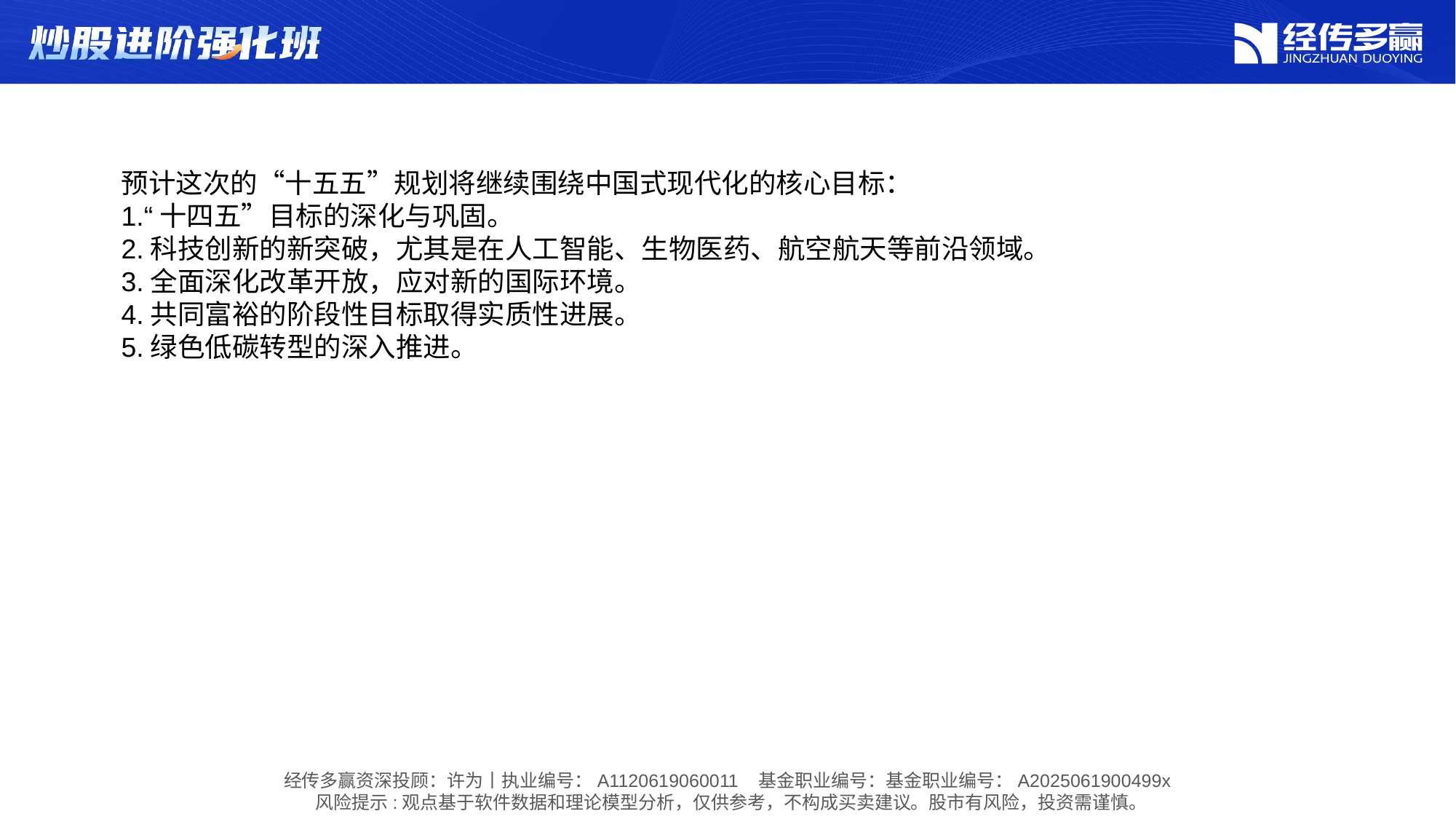

预计这次的“十五五”规划将继续围绕中国式现代化的核心目标：
1.“十四五”目标的深化与巩固。
2.科技创新的新突破，尤其是在人工智能、生物医药、航空航天等前沿领域。
3.全面深化改革开放，应对新的国际环境。
4.共同富裕的阶段性目标取得实质性进展。
5.绿色低碳转型的深入推进。